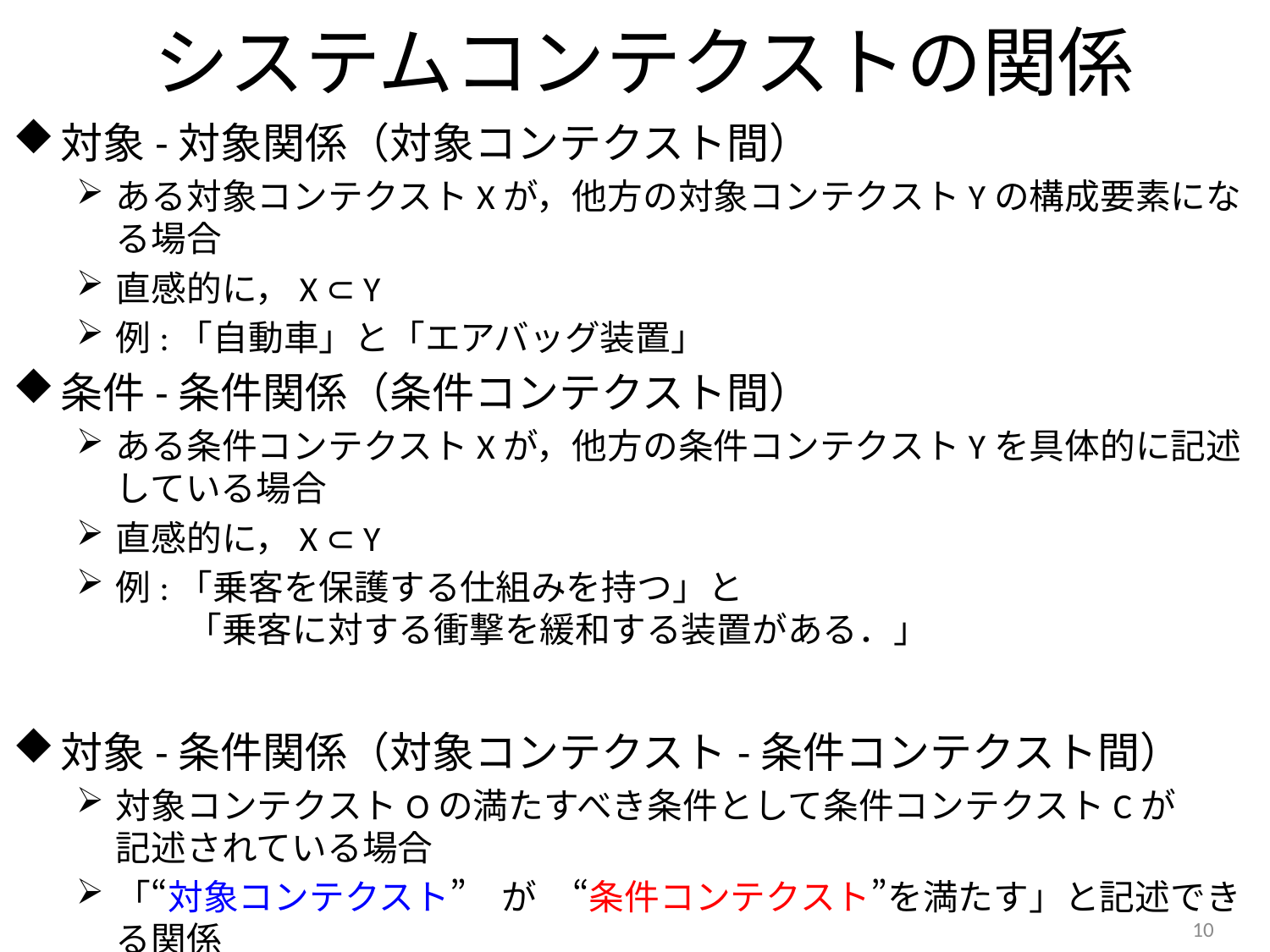

# システムコンテクストの関係
対象-対象関係（対象コンテクスト間）
ある対象コンテクストXが，他方の対象コンテクストYの構成要素になる場合
直感的に，X ⊂ Y
例:「自動車」と「エアバッグ装置」
条件-条件関係（条件コンテクスト間）
ある条件コンテクストXが，他方の条件コンテクストYを具体的に記述している場合
直感的に，X ⊂ Y
例:「乗客を保護する仕組みを持つ」と
　　「乗客に対する衝撃を緩和する装置がある．」

対象-条件関係（対象コンテクスト-条件コンテクスト間）
対象コンテクストOの満たすべき条件として条件コンテクストCが
記述されている場合
「“対象コンテクスト”　が　“条件コンテクスト”を満たす」と記述できる関係
 例:「エアバッグ装置が『乗客を保護する』という条件を満たす．」
10
10